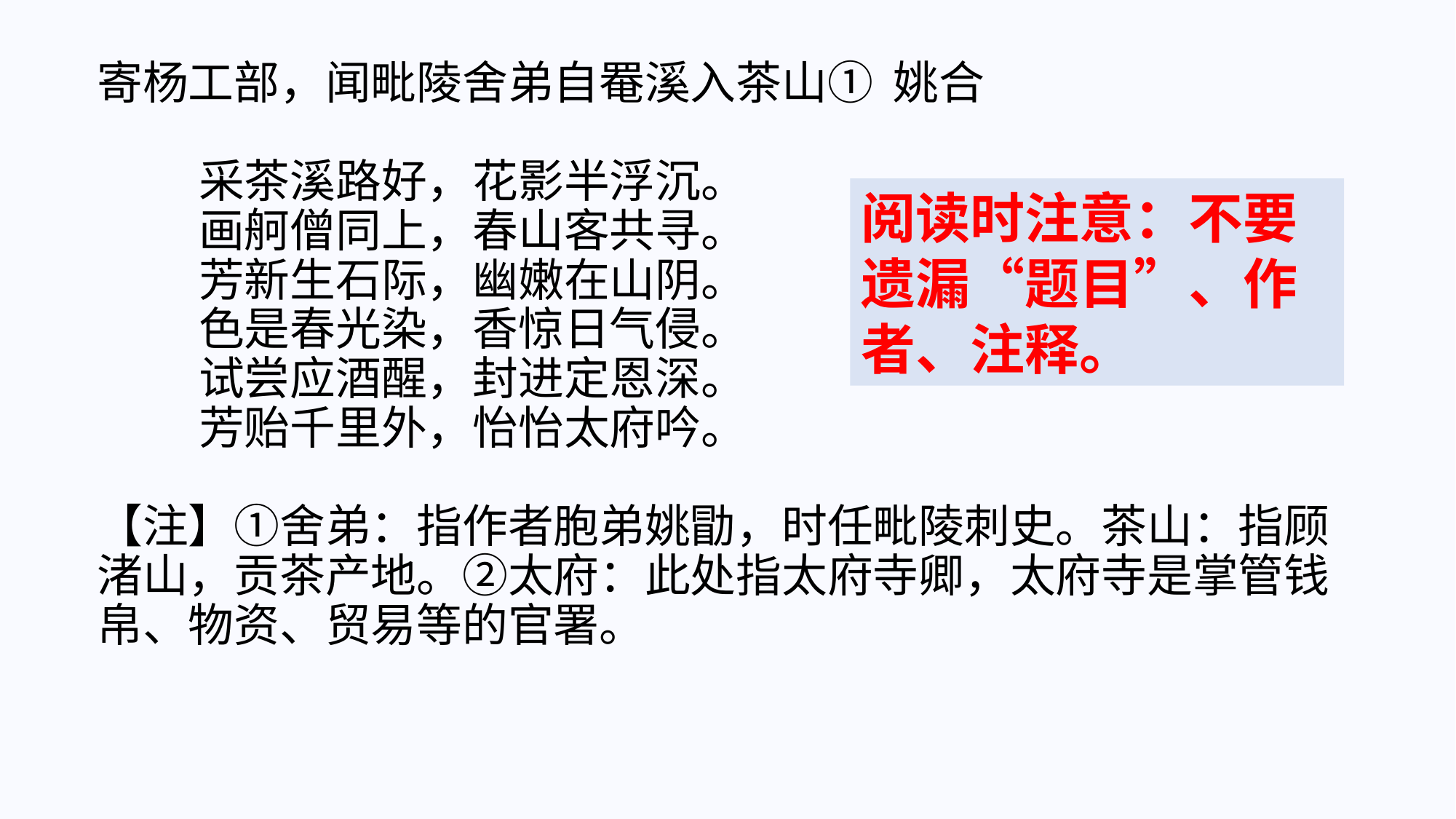

# 寄杨工部，闻毗陵舍弟自罨溪入茶山①  姚合 采茶溪路好，花影半浮沉。 画舸僧同上，春山客共寻。 芳新生石际，幽嫩在山阴。 色是春光染，香惊日气侵。 试尝应酒醒，封进定恩深。 芳贻千里外，怡怡太府吟。 【注】①舍弟：指作者胞弟姚勖，时任毗陵刺史。茶山：指顾渚山，贡茶产地。②太府：此处指太府寺卿，太府寺是掌管钱帛、物资、贸易等的官署。
阅读时注意：不要遗漏“题目”、作者、注释。